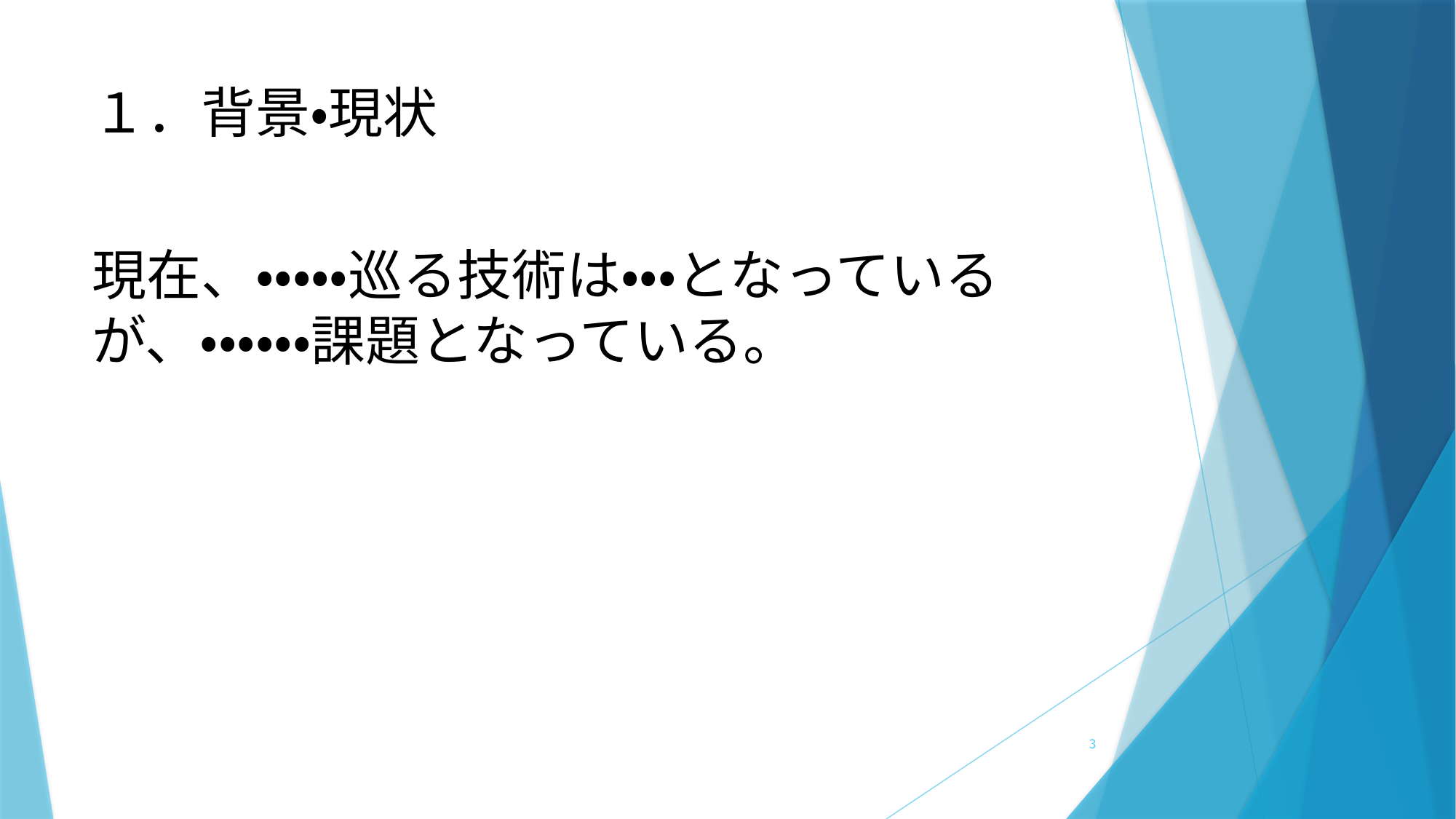

# １．背景・現状
現在、・・・・・巡る技術は・・・となっているが、・・・・・・課題となっている。
3